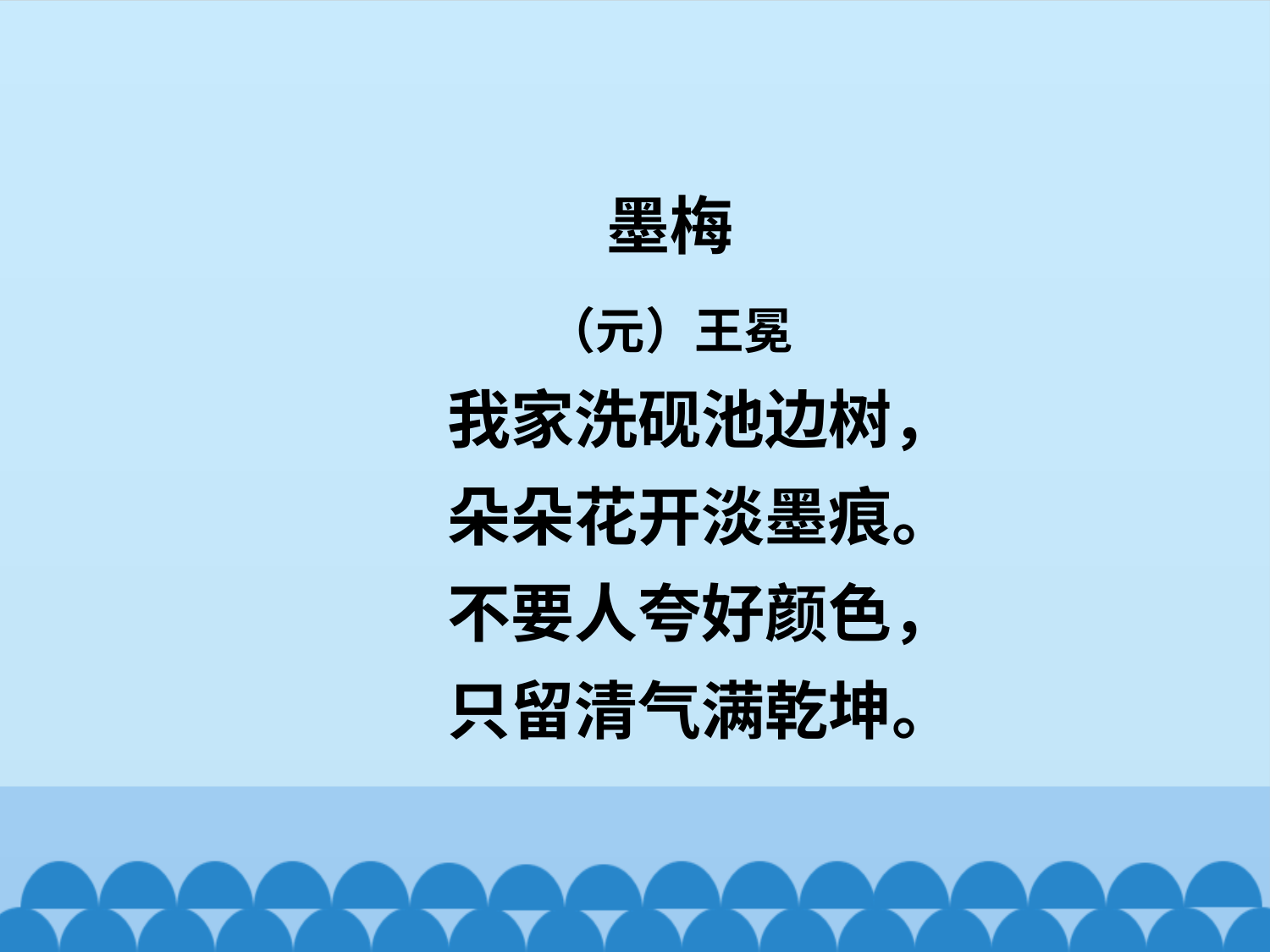

墨梅
（元）王冕
我家洗砚池边树，
朵朵花开淡墨痕。
不要人夸好颜色，
只留清气满乾坤。